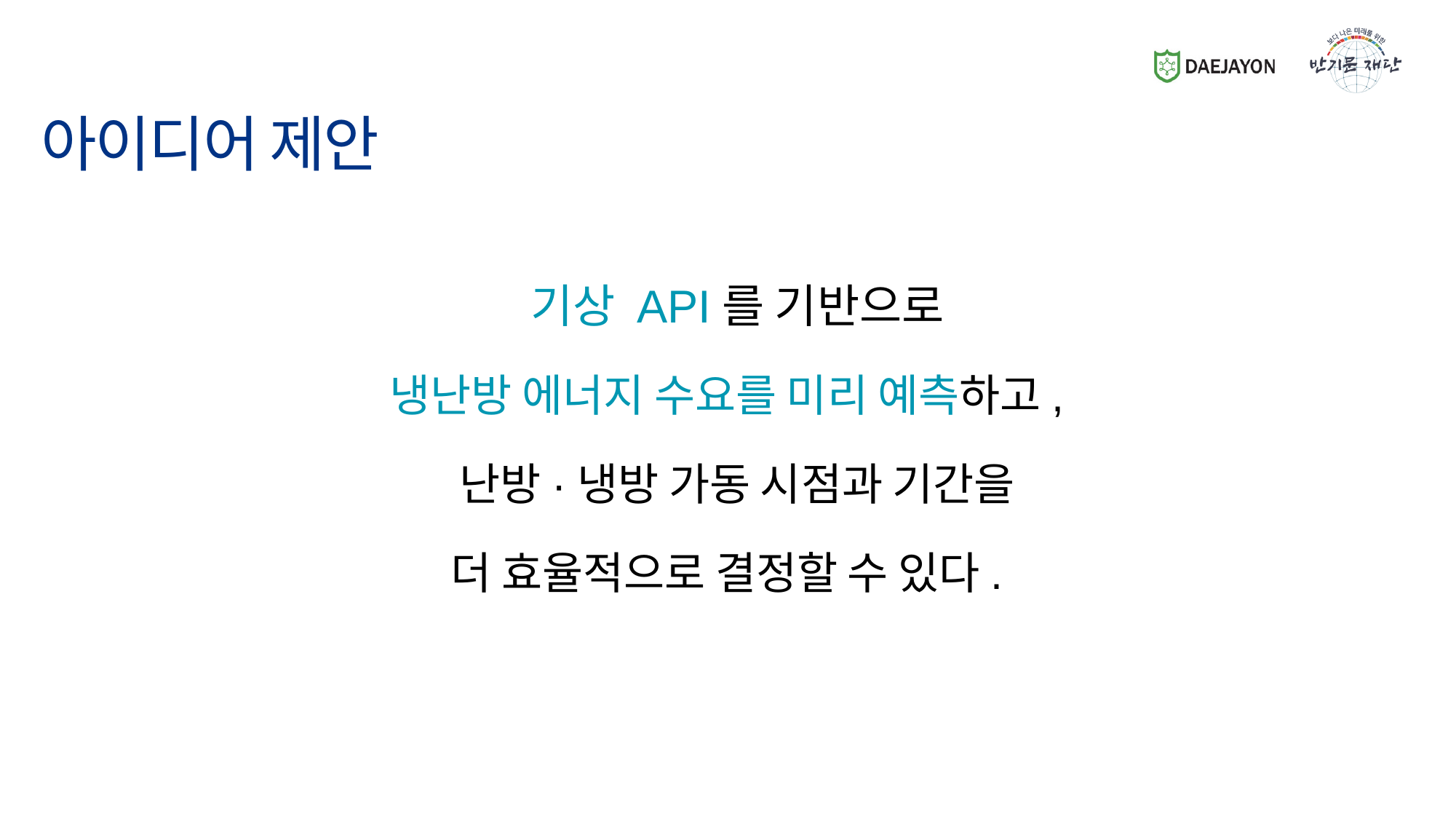

아이디어 제안
 기상 API를 기반으로
냉난방 에너지 수요를 미리 예측하고,
 난방·냉방 가동 시점과 기간을
더 효율적으로 결정할 수 있다.